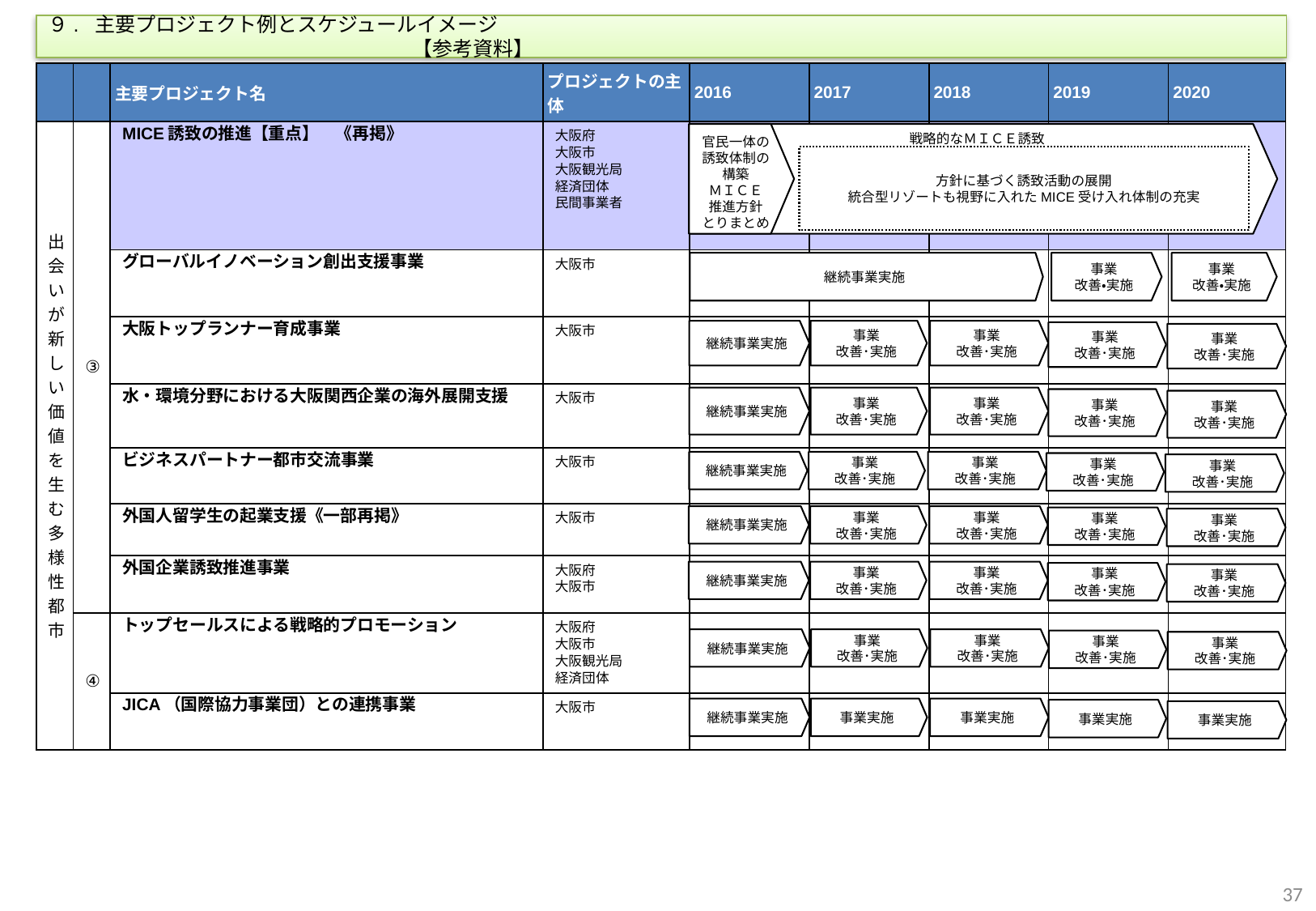

９.  主要プロジェクト例とスケジュールイメージ　　　　　　　　　　　　　　　　　　　　　　　　　　　　　　　　　　　　　　　　　　　　　　　　　　　　　　　　【参考資料】
|  |  | 主要プロジェクト名 | プロジェクトの主体 | 2016 | 2017 | 2018 | 2019 | 2020 |
| --- | --- | --- | --- | --- | --- | --- | --- | --- |
| 出会いが新しい価値を生む多様性都市 | ③ | MICE誘致の推進【重点】　《再掲》 | 大阪府 大阪市 大阪観光局 経済団体 民間事業者 |  |  |  |  |  |
|  |  | グローバルイノベーション創出支援事業 | 大阪市 |  |  |  |  |  |
|  |  | 大阪トップランナー育成事業 | 大阪市 |  |  |  |  |  |
|  |  | 水・環境分野における大阪関西企業の海外展開支援 | 大阪市 |  |  |  |  |  |
|  |  | ビジネスパートナー都市交流事業 | 大阪市 |  |  |  |  |  |
|  |  | 外国人留学生の起業支援《一部再掲》 | 大阪市 |  |  |  |  |  |
|  |  | 外国企業誘致推進事業 | 大阪府 大阪市 |  |  |  |  |  |
|  | ④ | トップセールスによる戦略的プロモーション | 大阪府 大阪市 大阪観光局 経済団体 |  |  |  |  |  |
|  |  | JICA（国際協力事業団）との連携事業 | 大阪市 |  |  |  |  |  |
官民一体の誘致体制の構築
ＭＩＣＥ
推進方針
とりまとめ
戦略的なＭＩＣＥ誘致
方針に基づく誘致活動の展開
統合型リゾートも視野に入れたMICE受け入れ体制の充実
継続事業実施
事業
改善・実施
事業
改善・実施
継続事業実施
事業
改善･実施
事業
改善･実施
事業
改善･実施
事業
改善･実施
継続事業実施
事業
改善･実施
事業
改善･実施
事業
改善･実施
事業
改善･実施
継続事業実施
事業
改善･実施
事業
改善･実施
事業
改善･実施
事業
改善･実施
継続事業実施
事業
改善･実施
事業
改善･実施
事業
改善･実施
事業
改善･実施
継続事業実施
事業
改善･実施
事業
改善･実施
事業
改善･実施
事業
改善･実施
継続事業実施
事業
改善･実施
事業
改善･実施
事業
改善･実施
事業
改善･実施
継続事業実施
事業実施
事業実施
事業実施
事業実施
37